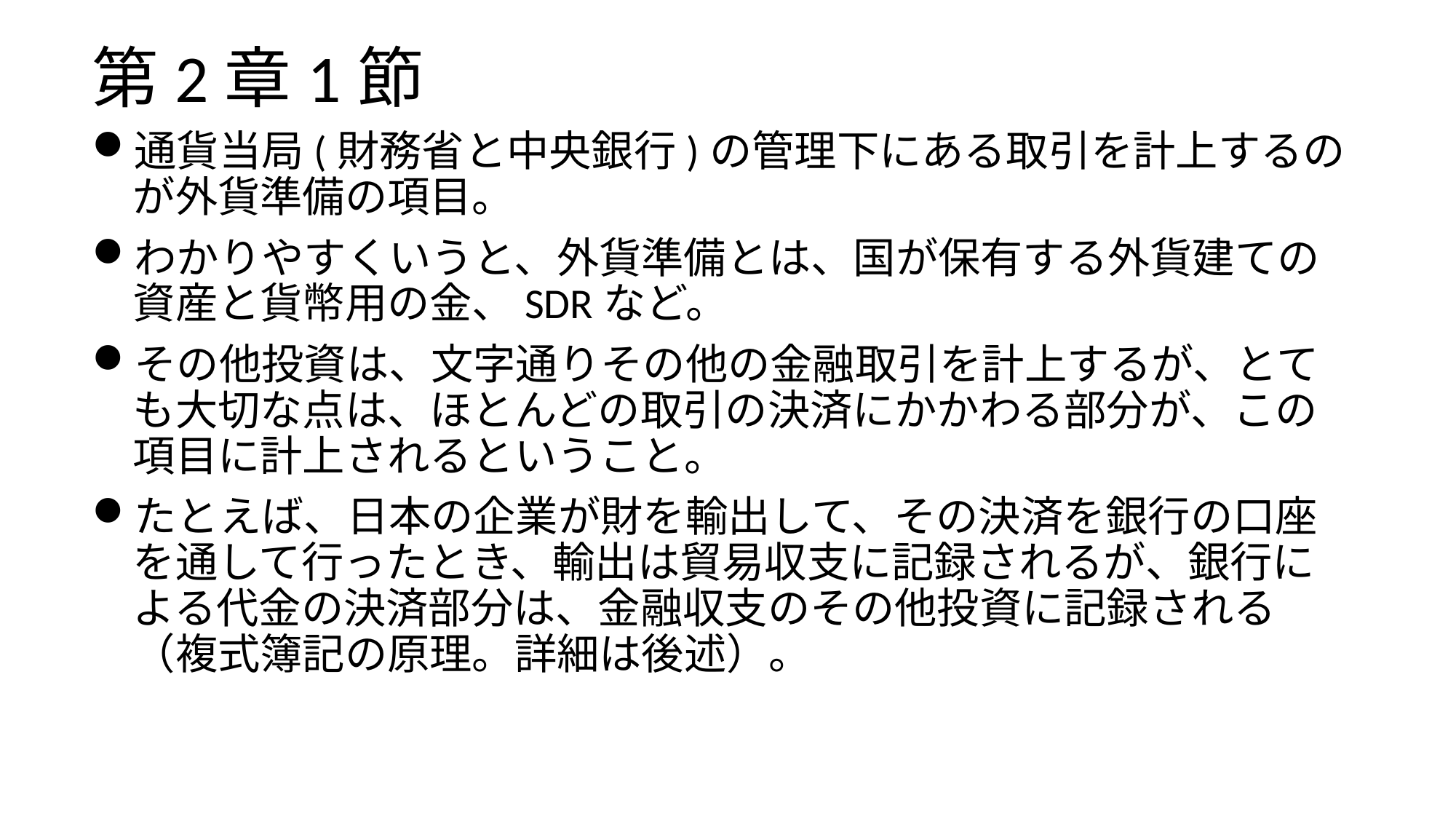

# 第2章1節
通貨当局(財務省と中央銀行)の管理下にある取引を計上するのが外貨準備の項目。
わかりやすくいうと、外貨準備とは、国が保有する外貨建ての資産と貨幣用の金、SDRなど。
その他投資は、文字通りその他の金融取引を計上するが、とても大切な点は、ほとんどの取引の決済にかかわる部分が、この項目に計上されるということ。
たとえば、日本の企業が財を輸出して、その決済を銀行の口座を通して行ったとき、輸出は貿易収支に記録されるが、銀行による代金の決済部分は、金融収支のその他投資に記録される（複式簿記の原理。詳細は後述）。